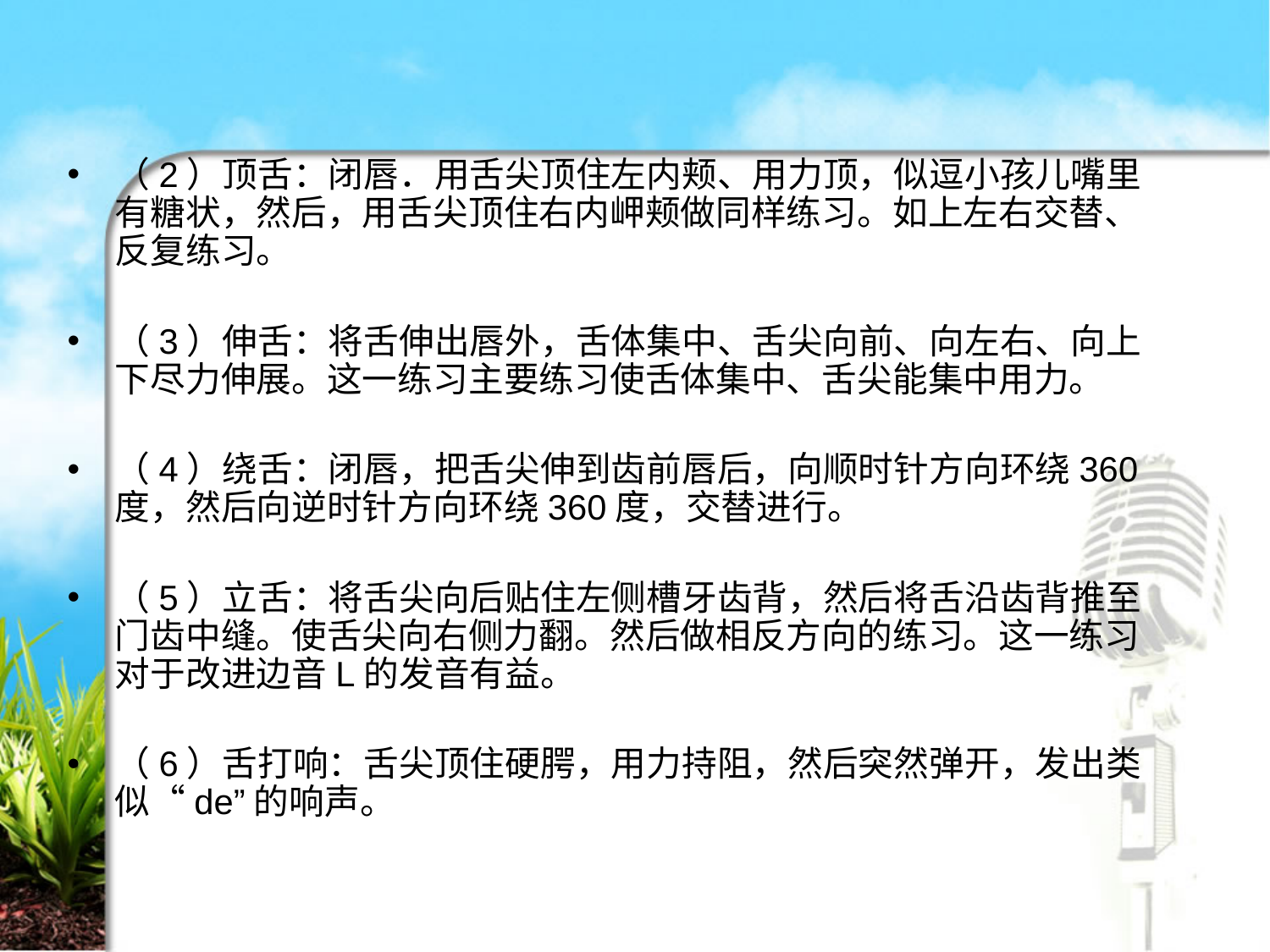

（2）顶舌：闭唇．用舌尖顶住左内颊、用力顶，似逗小孩儿嘴里有糖状，然后，用舌尖顶住右内岬颊做同样练习。如上左右交替、反复练习。

（3）伸舌：将舌伸出唇外，舌体集中、舌尖向前、向左右、向上下尽力伸展。这一练习主要练习使舌体集中、舌尖能集中用力。

（4）绕舌：闭唇，把舌尖伸到齿前唇后，向顺时针方向环绕360度，然后向逆时针方向环绕360度，交替进行。

（5）立舌：将舌尖向后贴住左侧槽牙齿背，然后将舌沿齿背推至门齿中缝。使舌尖向右侧力翻。然后做相反方向的练习。这一练习对于改进边音L的发音有益。

（6）舌打响：舌尖顶住硬腭，用力持阻，然后突然弹开，发出类似“de”的响声。